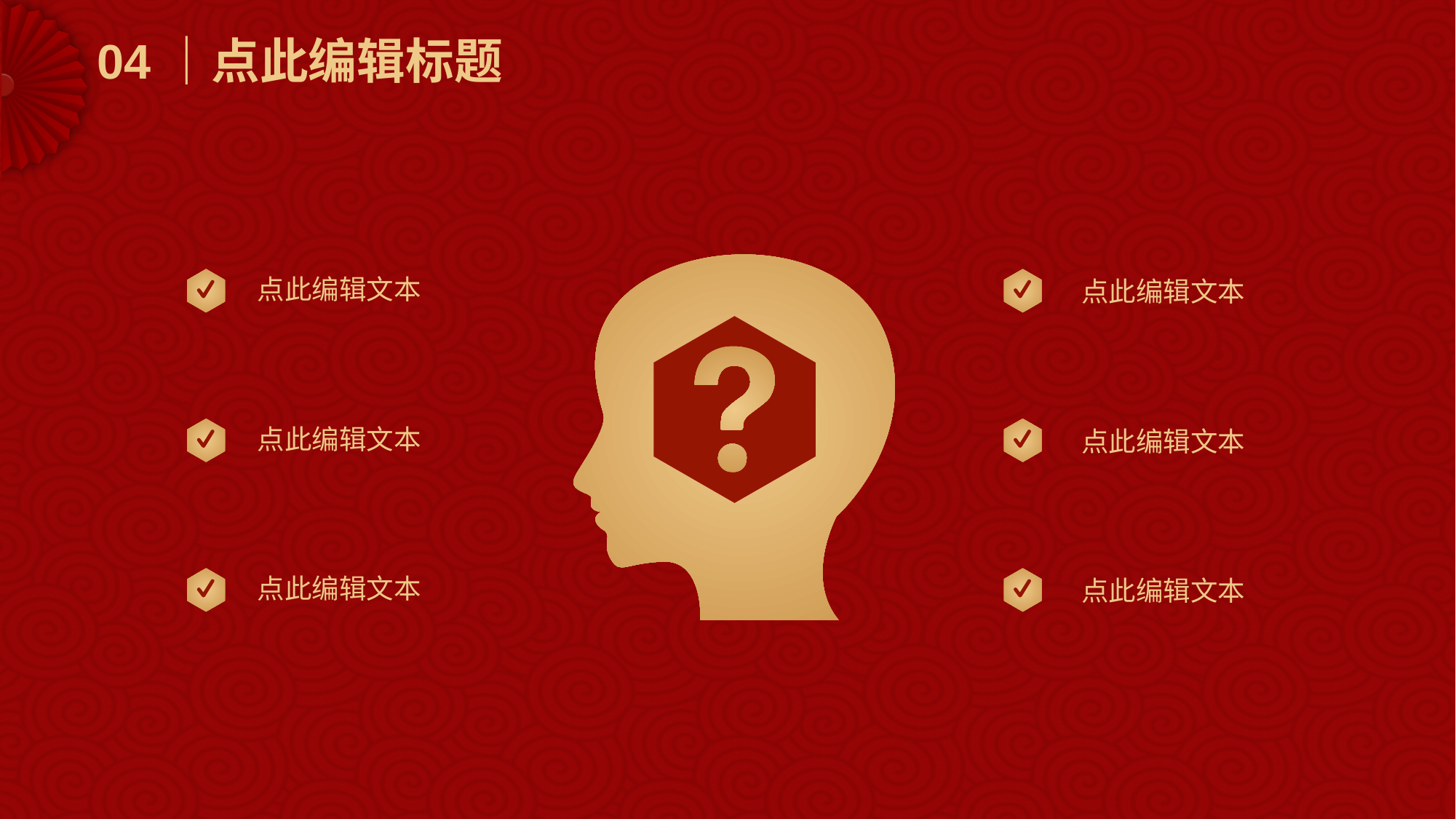

04｜点此编辑标题

点此编辑文本

点此编辑文本
点此编辑文本

点此编辑文本
点此编辑文本

点此编辑文本